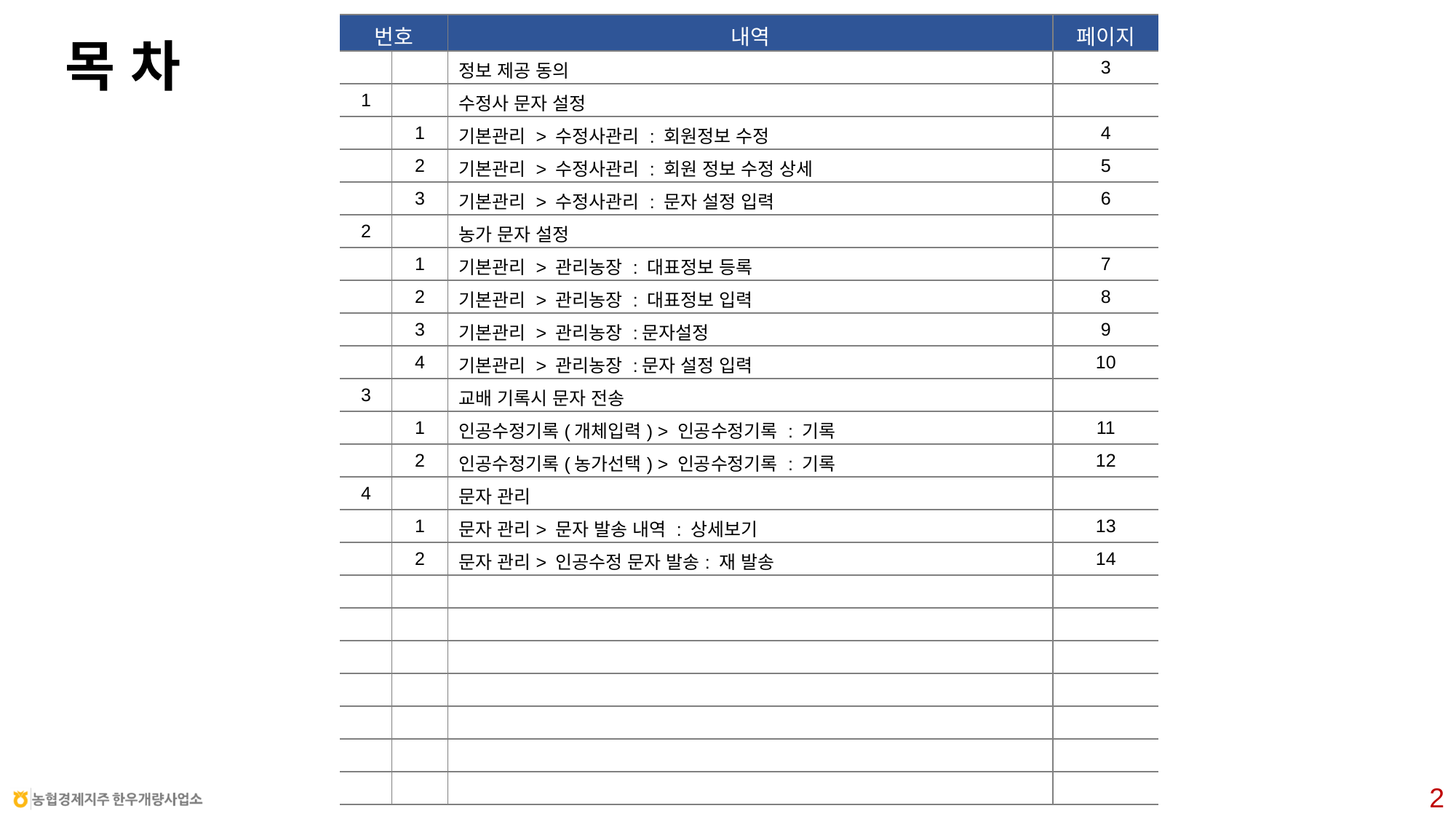

| 번호 |  | 내역 | 페이지 |
| --- | --- | --- | --- |
|  |  | 정보 제공 동의 | 3 |
| 1 |  | 수정사 문자 설정 |  |
|  | 1 | 기본관리 > 수정사관리 : 회원정보 수정 | 4 |
|  | 2 | 기본관리 > 수정사관리 : 회원 정보 수정 상세 | 5 |
|  | 3 | 기본관리 > 수정사관리 : 문자 설정 입력 | 6 |
| 2 |  | 농가 문자 설정 |  |
|  | 1 | 기본관리 > 관리농장 : 대표정보 등록 | 7 |
|  | 2 | 기본관리 > 관리농장 : 대표정보 입력 | 8 |
|  | 3 | 기본관리 > 관리농장 :문자설정 | 9 |
|  | 4 | 기본관리 > 관리농장 :문자 설정 입력 | 10 |
| 3 |  | 교배 기록시 문자 전송 |  |
|  | 1 | 인공수정기록(개체입력) > 인공수정기록 : 기록 | 11 |
|  | 2 | 인공수정기록(농가선택) > 인공수정기록 : 기록 | 12 |
| 4 |  | 문자 관리 |  |
|  | 1 | 문자 관리> 문자 발송 내역 : 상세보기 | 13 |
|  | 2 | 문자 관리> 인공수정 문자 발송: 재 발송 | 14 |
|  |  |  |  |
|  |  |  |  |
|  |  |  |  |
|  |  |  |  |
|  |  |  |  |
|  |  |  |  |
|  |  |  |  |
목 차